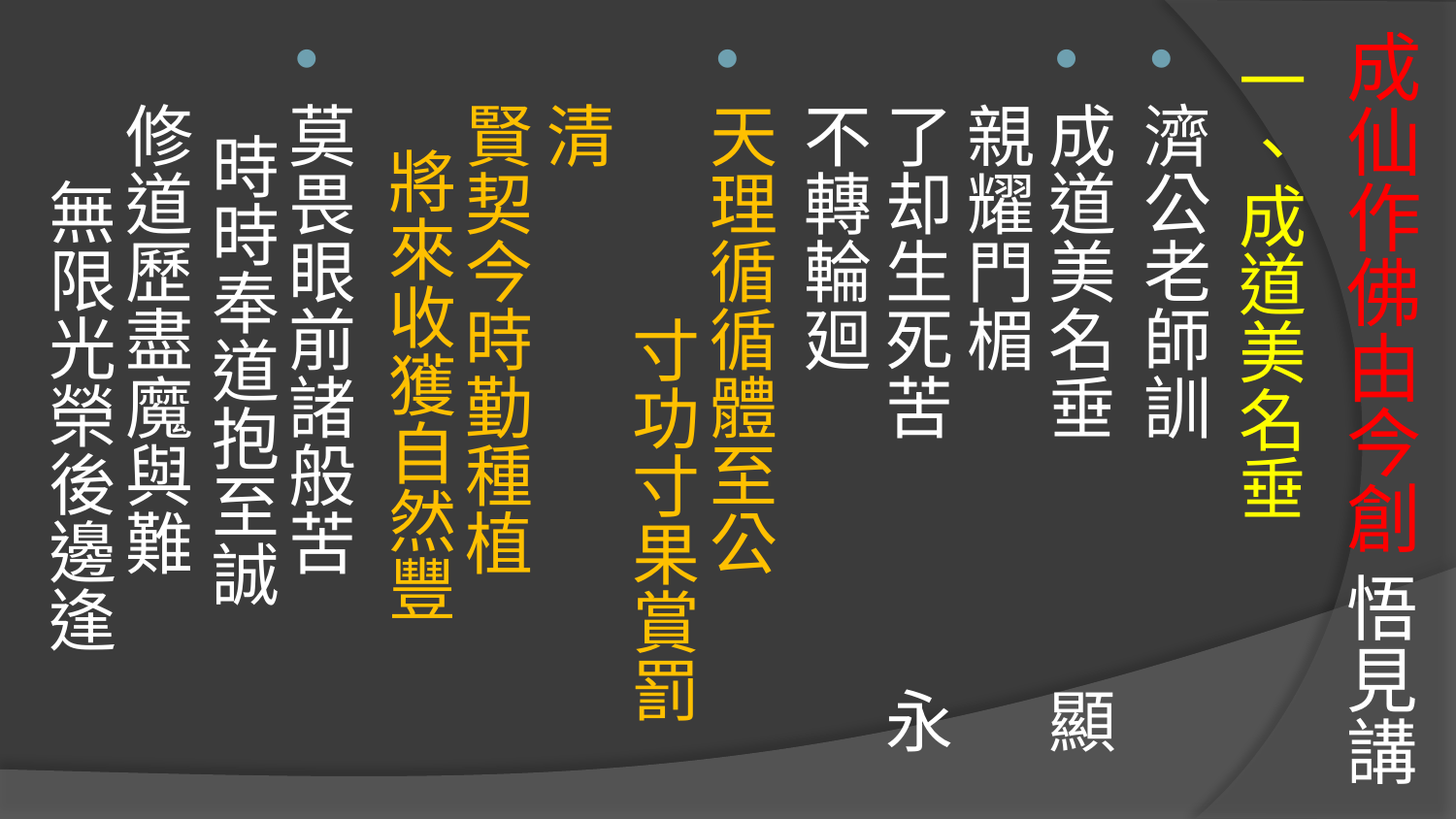

# 成仙作佛由今創 悟見講
一、成道美名垂
濟公老師訓
成道美名垂                顯親耀門楣
了却生死苦                永不轉輪廻
天理循循體至公                            寸功寸果賞罰清
賢契今時勤種植                 將來收獲自然豐
莫畏眼前諸般苦                時時奉道抱至誠
修道歷盡魔與難                   無限光榮後邊逢